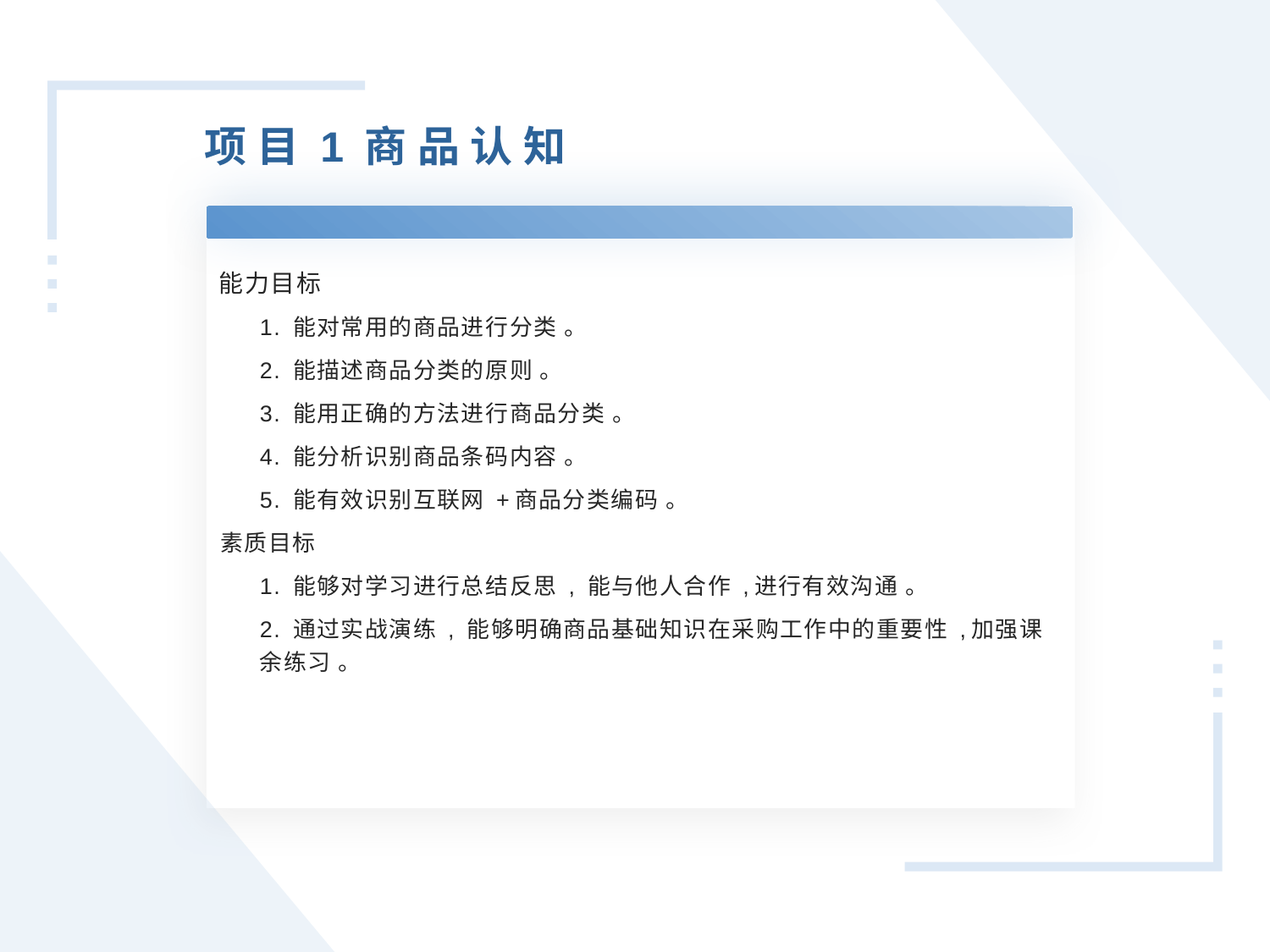

项目1商品认知

能力目标
1. 能对常用的商品进行分类 。
2. 能描述商品分类的原则 。
3. 能用正确的方法进行商品分类 。
4. 能分析识别商品条码内容 。
5. 能有效识别互联网 +商品分类编码 。
素质目标
1. 能够对学习进行总结反思 , 能与他人合作 ,进行有效沟通 。
2. 通过实战演练 , 能够明确商品基础知识在采购工作中的重要性 ,加强课余练习 。